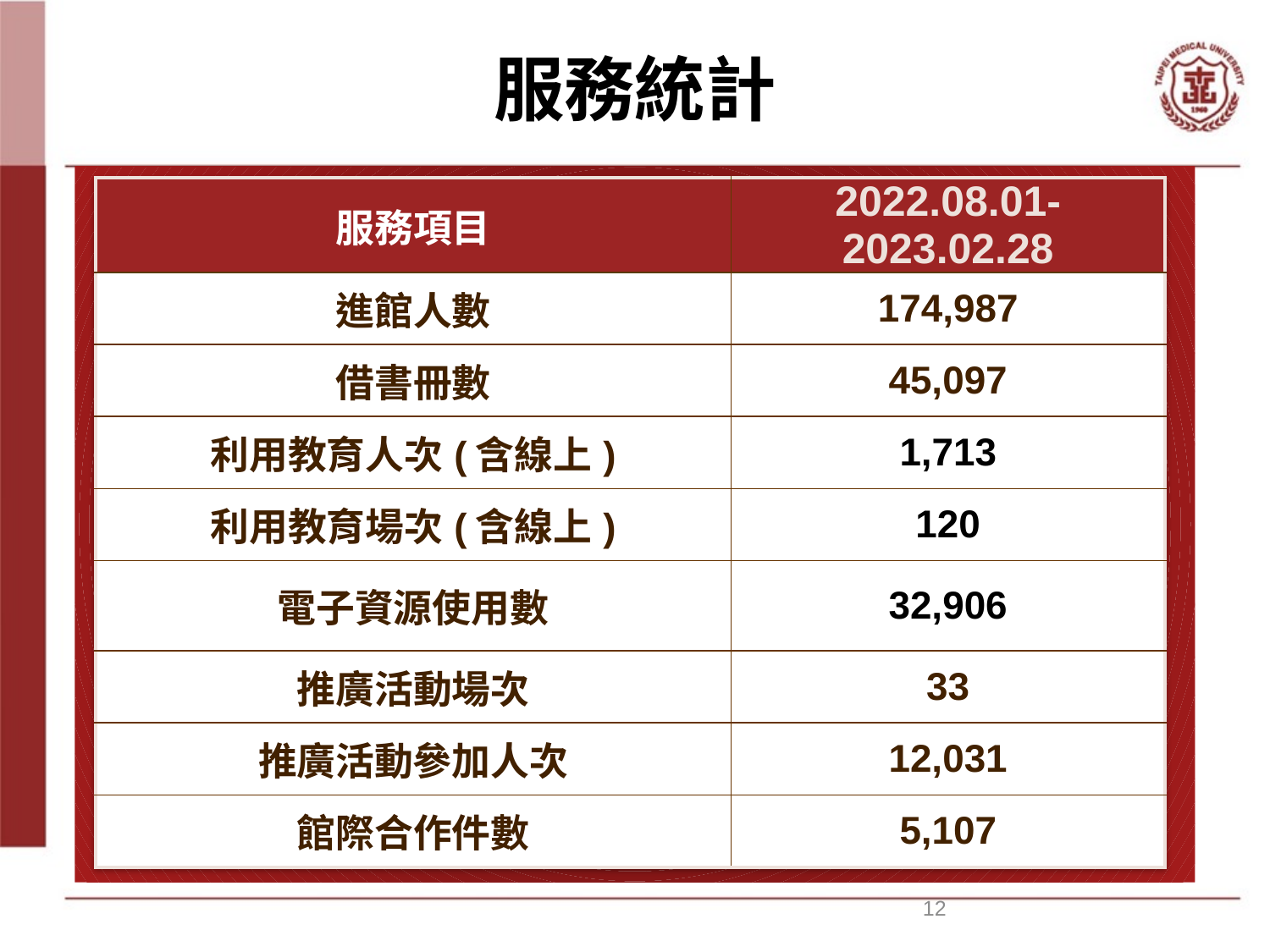

# 服務統計

| 服務項目 | 2022.08.01-2023.02.28 |
| --- | --- |
| 進館人數 | 174,987 |
| 借書冊數 | 45,097 |
| 利用教育人次(含線上) | 1,713 |
| 利用教育場次(含線上) | 120 |
| 電子資源使用數 | 32,906 |
| 推廣活動場次 | 33 |
| 推廣活動參加人次 | 12,031 |
| 館際合作件數 | 5,107 |

12